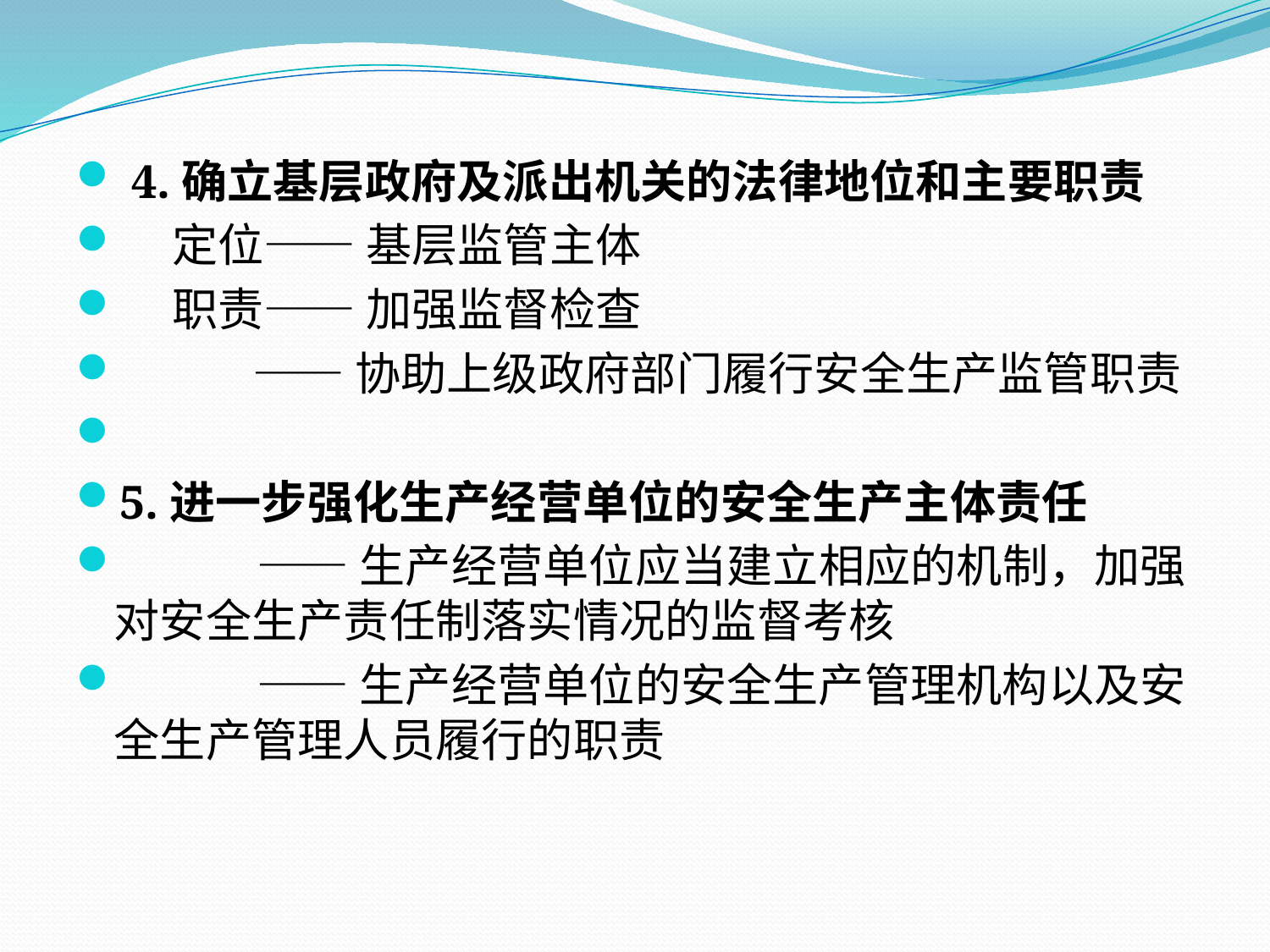

4.确立基层政府及派出机关的法律地位和主要职责
    定位—— 基层监管主体
    职责—— 加强监督检查
　　    —— 协助上级政府部门履行安全生产监管职责

5.进一步强化生产经营单位的安全生产主体责任
　　　—— 生产经营单位应当建立相应的机制，加强对安全生产责任制落实情况的监督考核
　　　—— 生产经营单位的安全生产管理机构以及安全生产管理人员履行的职责